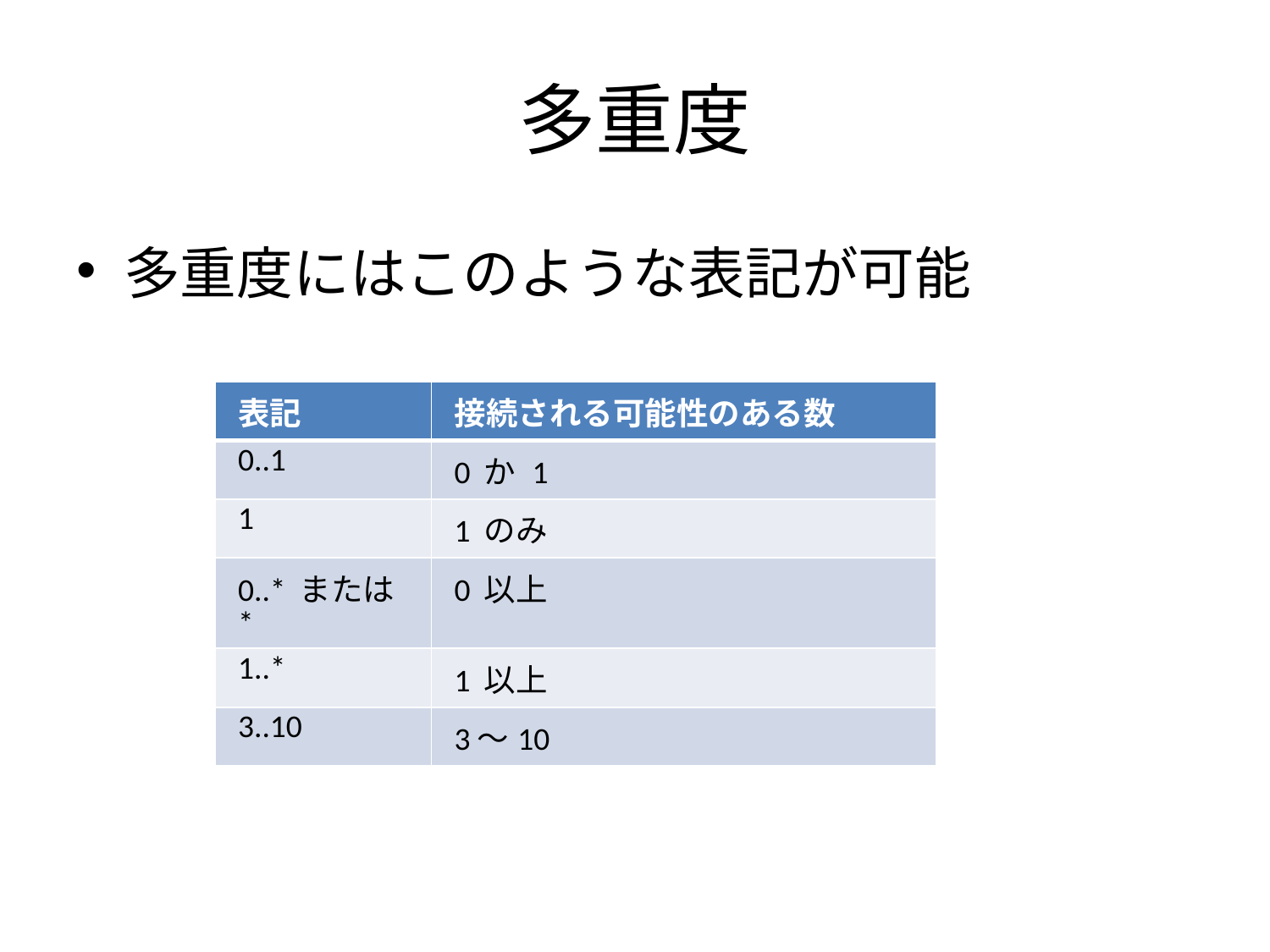

# 多重度
多重度にはこのような表記が可能
| 表記 | 接続される可能性のある数 |
| --- | --- |
| 0..1 | 0 か 1 |
| 1 | 1 のみ |
| 0..\* または \* | 0 以上 |
| 1..\* | 1 以上 |
| 3..10 | 3～10 |